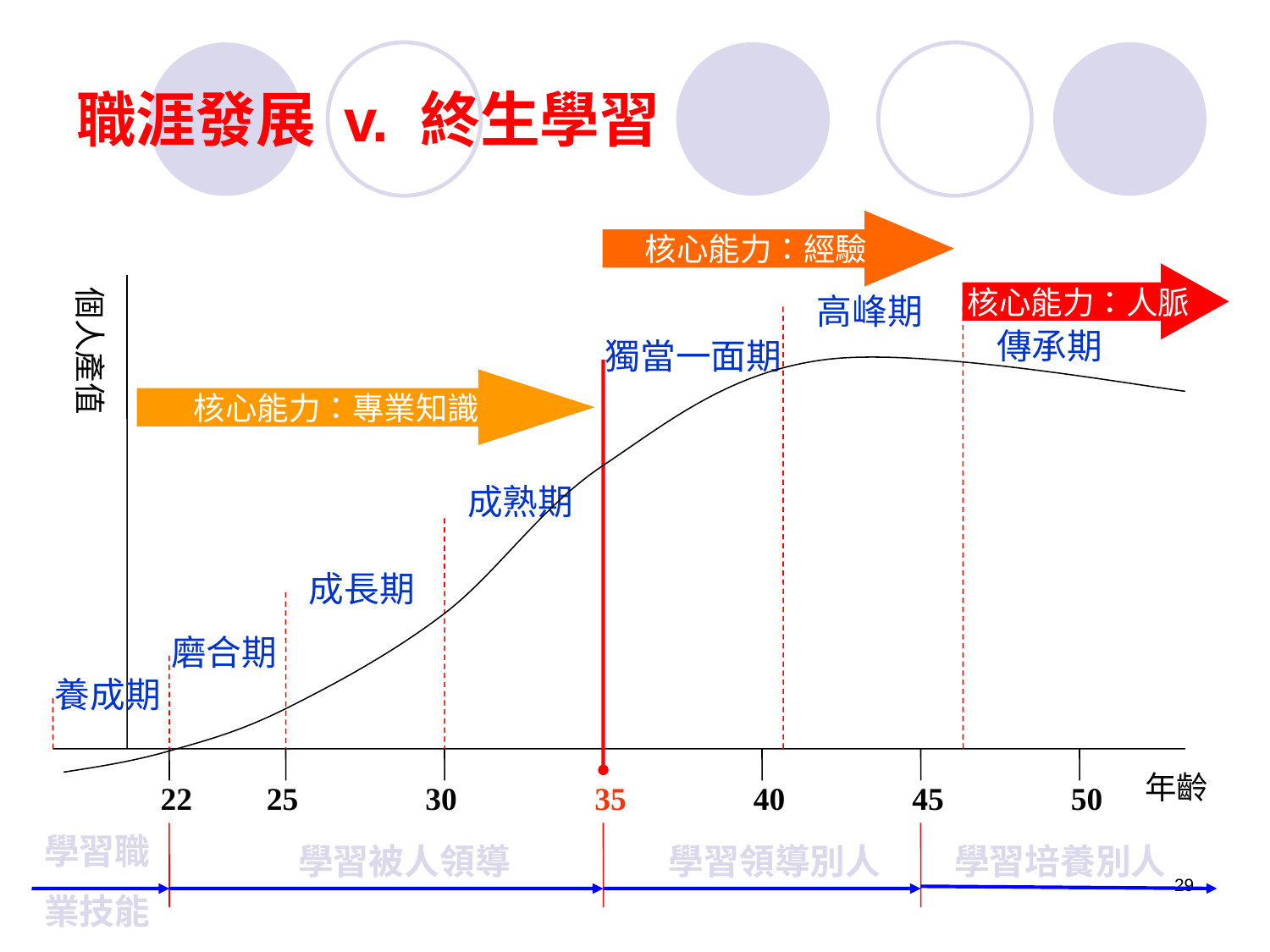

# 職涯發展 v. 終生學習
核心能力：經驗
核心能力：人脈
個人產值

高峰期

傳承期
獨當一面期

核心能力：專業知識
成熟期

成長期

磨合期

養成期

年齡
22
25
30
35
40
45
50
學習職
業技能

學習被人領導
學習領導別人
學習培養別人
29